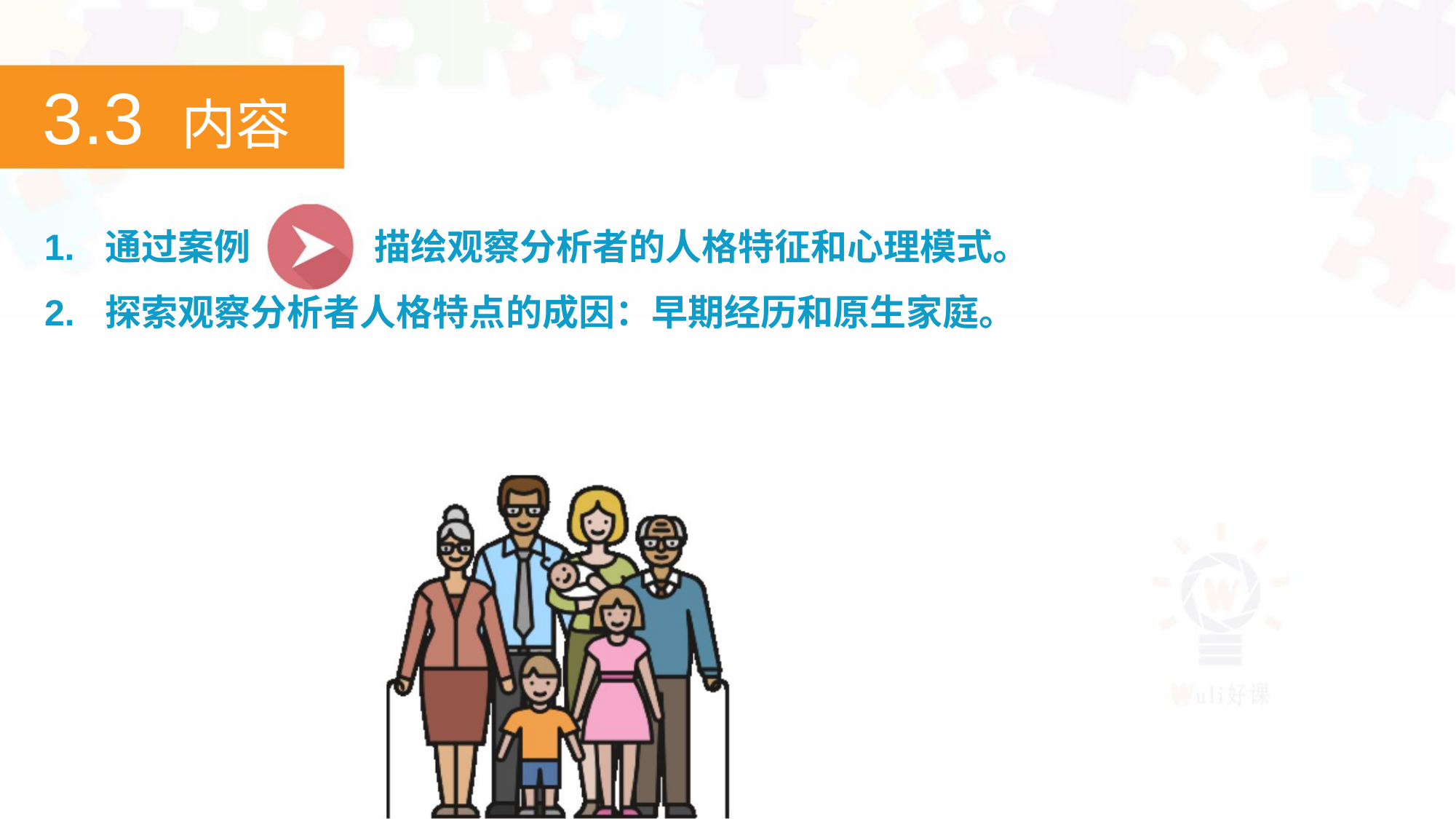

3.3 内容
1. 通过案例
描绘观察分析者的人格特征和心理模式。
2. 探索观察分析者人格特点的成因：早期经历和原生家庭。